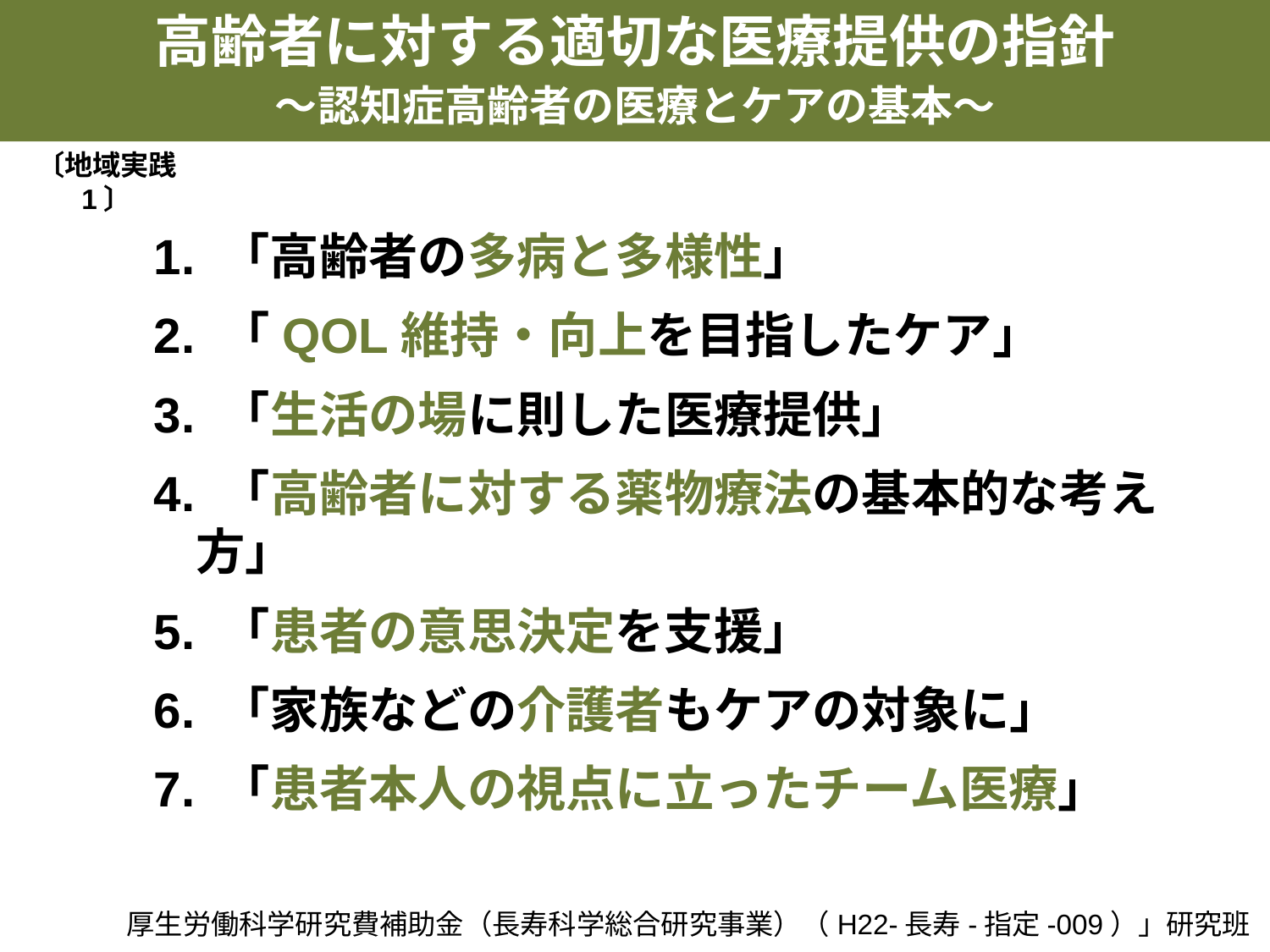

高齢者に対する適切な医療提供の指針
～認知症高齢者の医療とケアの基本～
〔地域実践 1〕
1. 「高齢者の多病と多様性」
2. 「QOL維持・向上を目指したケア」
3. 「生活の場に則した医療提供」
4. 「高齢者に対する薬物療法の基本的な考え方」
5. 「患者の意思決定を支援」
6. 「家族などの介護者もケアの対象に」
7. 「患者本人の視点に立ったチーム医療」
厚生労働科学研究費補助金（長寿科学総合研究事業）（H22-長寿-指定-009）」研究班